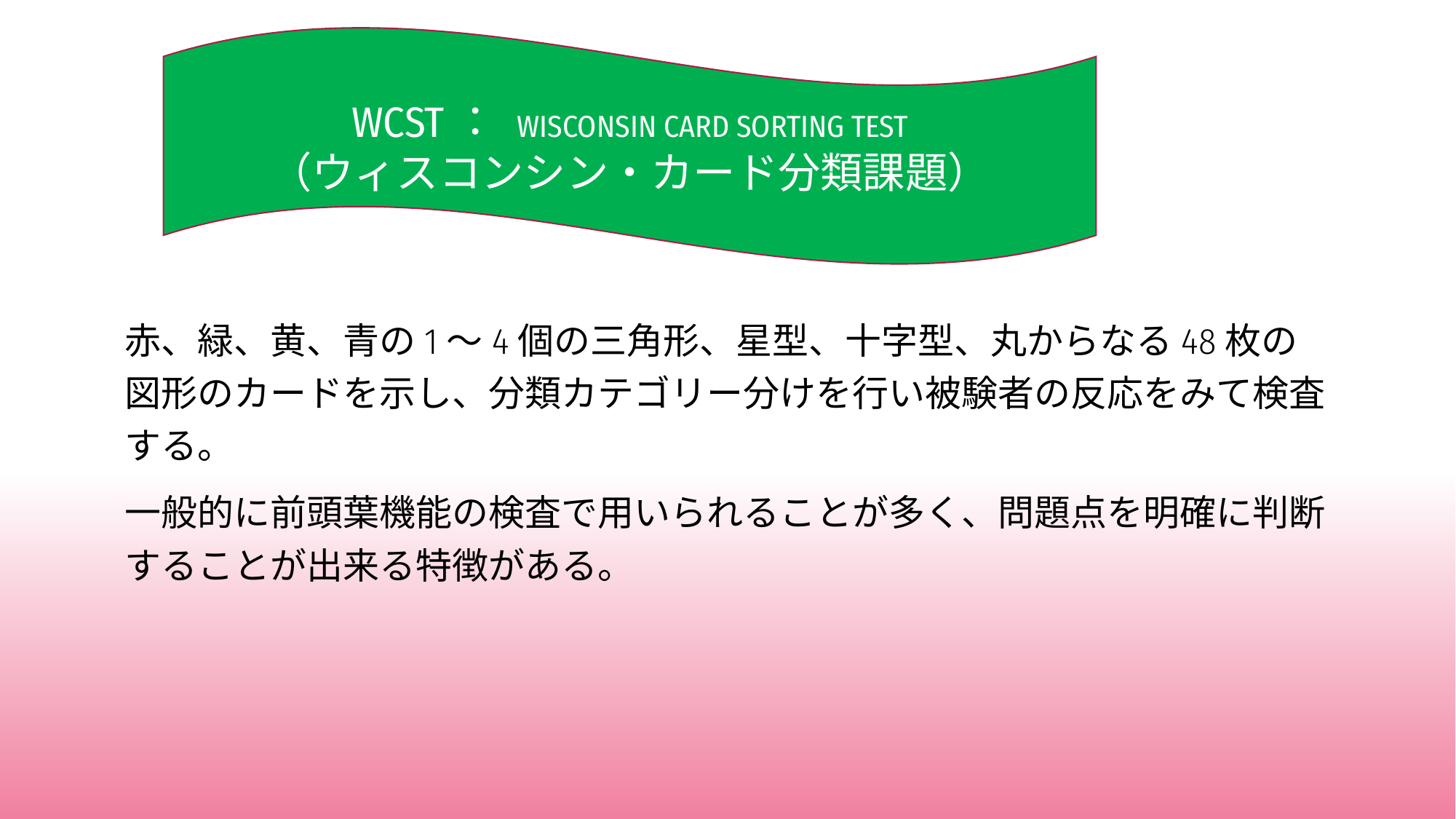

WCST： WISCONSIN CARD SORTING TEST
（ウィスコンシン・カード分類課題）
赤、緑、黄、青の1～4個の三角形、星型、十字型、丸からなる48枚の図形のカードを示し、分類カテゴリー分けを行い被験者の反応をみて検査する。
一般的に前頭葉機能の検査で用いられることが多く、問題点を明確に判断することが出来る特徴がある。